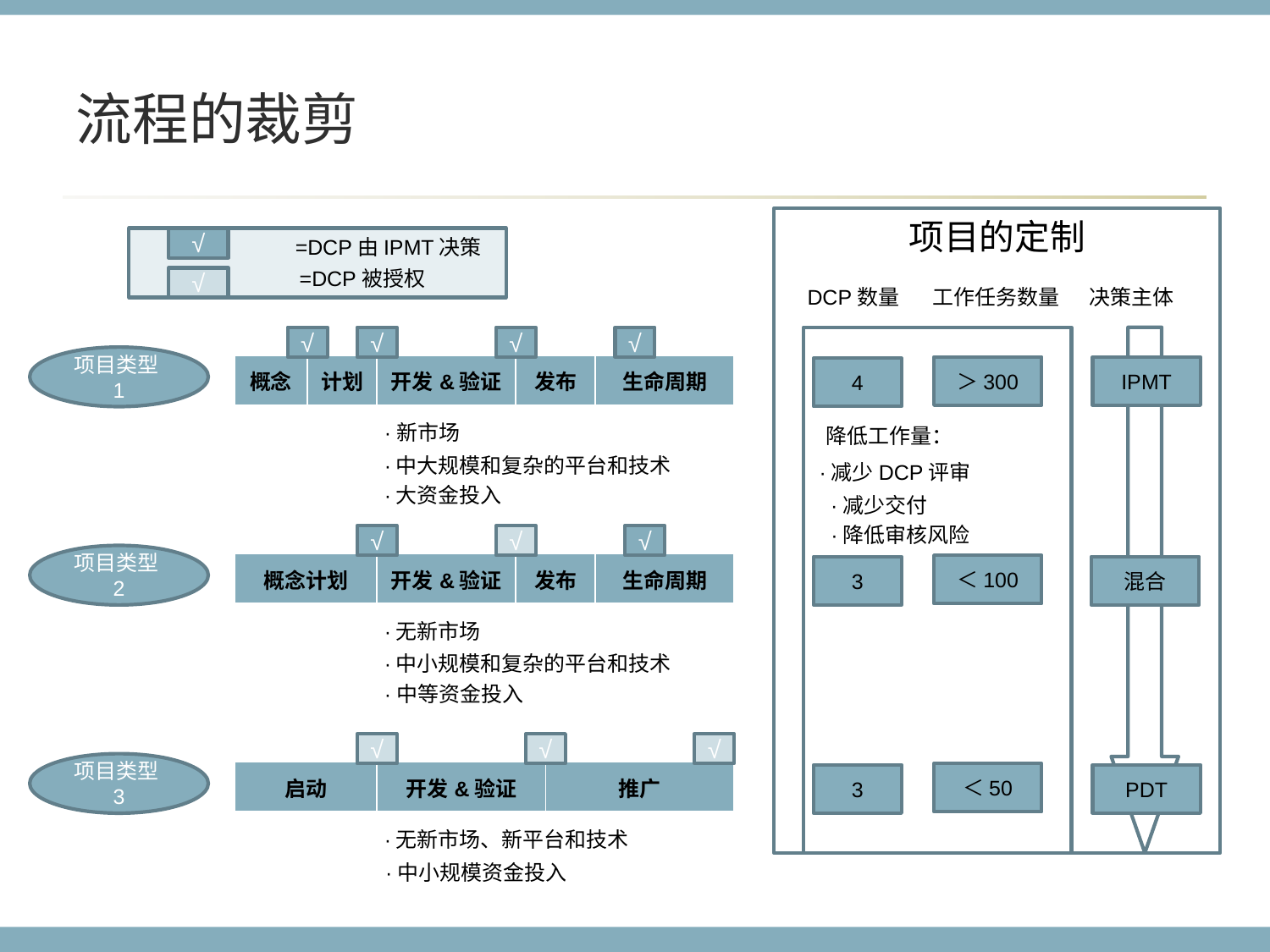

# 流程的裁剪
项目的定制

√
=DCP由IPMT决策
=DCP被授权
√
DCP数量
工作任务数量
决策主体
√
√
√
√

项目类型1
| 概念 | 计划 | 开发&验证 | 发布 | 生命周期 |
| --- | --- | --- | --- | --- |
＞300
IPMT
4
·新市场
降低工作量：
·中大规模和复杂的平台和技术
·减少DCP评审
·大资金投入
·减少交付
·降低审核风险
√
√
√
项目类型2
| 概念计划 | 开发&验证 | 发布 | 生命周期 |
| --- | --- | --- | --- |
＜100
3
混合
·无新市场
·中小规模和复杂的平台和技术
·中等资金投入
√
√
√
项目类型3
| 启动 | 开发&验证 | 推广 |
| --- | --- | --- |
＜50
3
PDT
·无新市场、新平台和技术
·中小规模资金投入